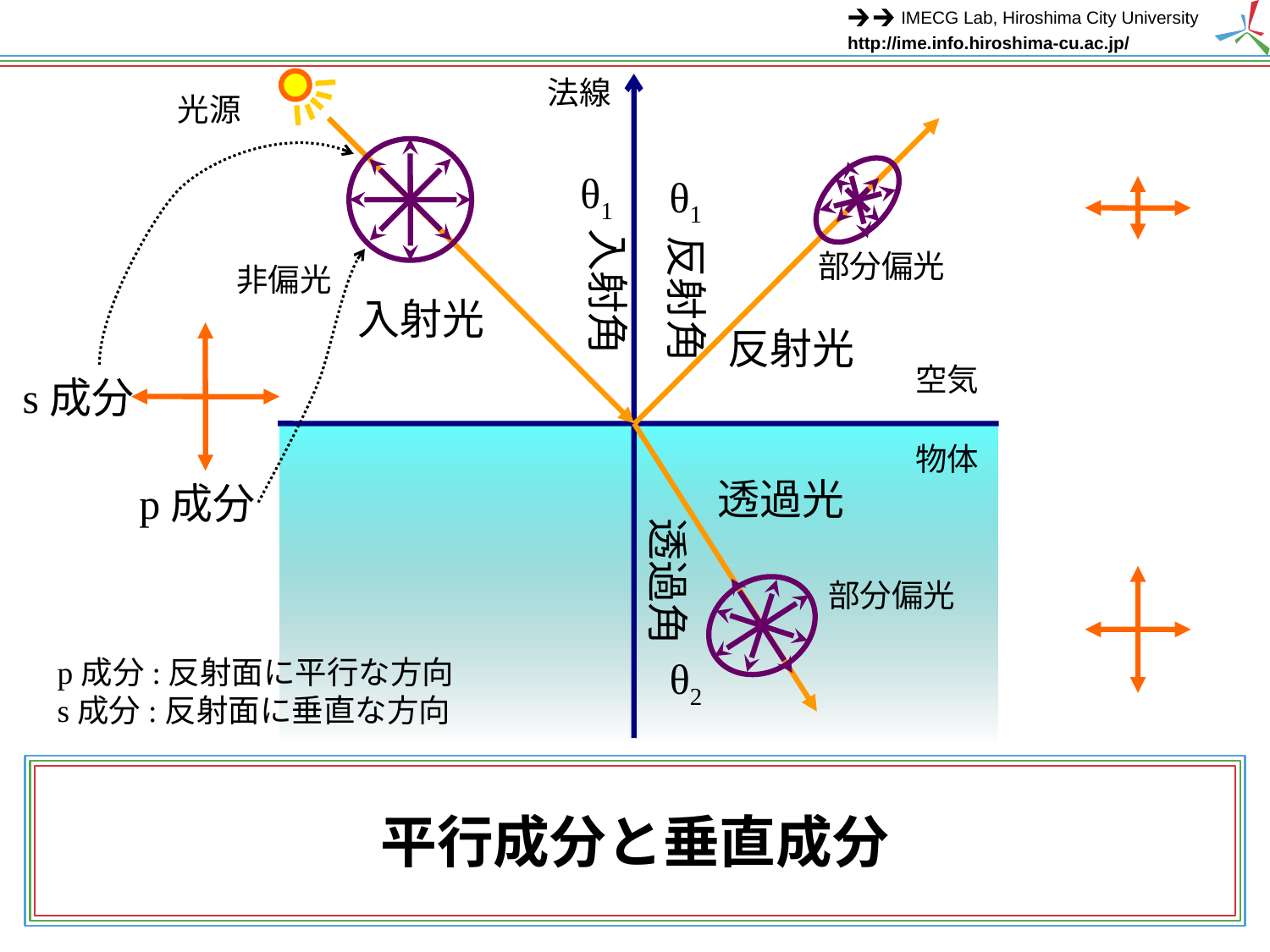

法線
光源

θ1
θ1

入射角
反射角
部分偏光

非偏光
入射光
反射光

空気
s成分

物体
透過光
p成分
透過角

部分偏光

p成分:反射面に平行な方向
s成分:反射面に垂直な方向
θ2
# 平行成分と垂直成分